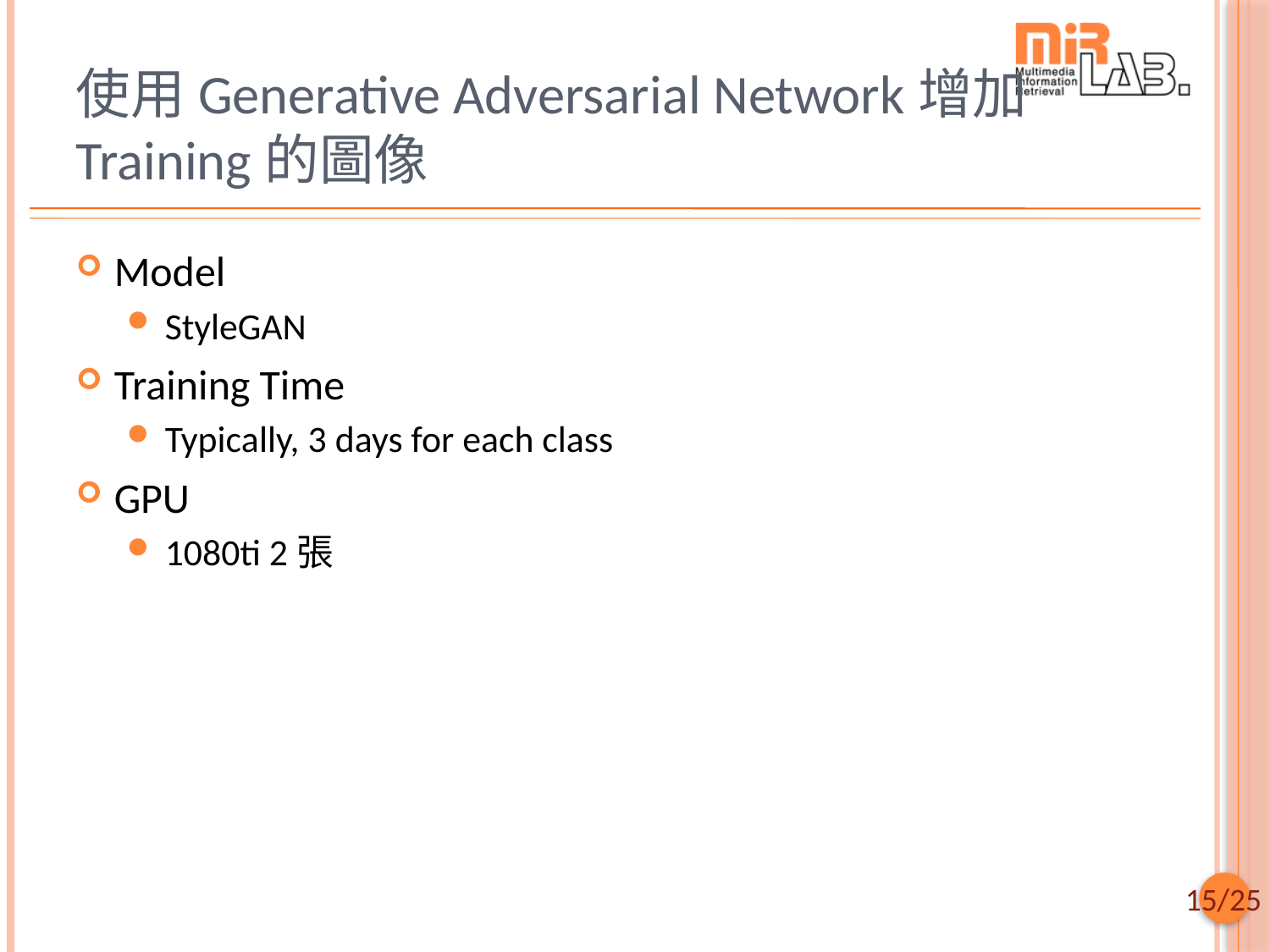

# 使用Generative Adversarial Network增加Training的圖像
Model
StyleGAN
Training Time
Typically, 3 days for each class
GPU
1080ti 2張